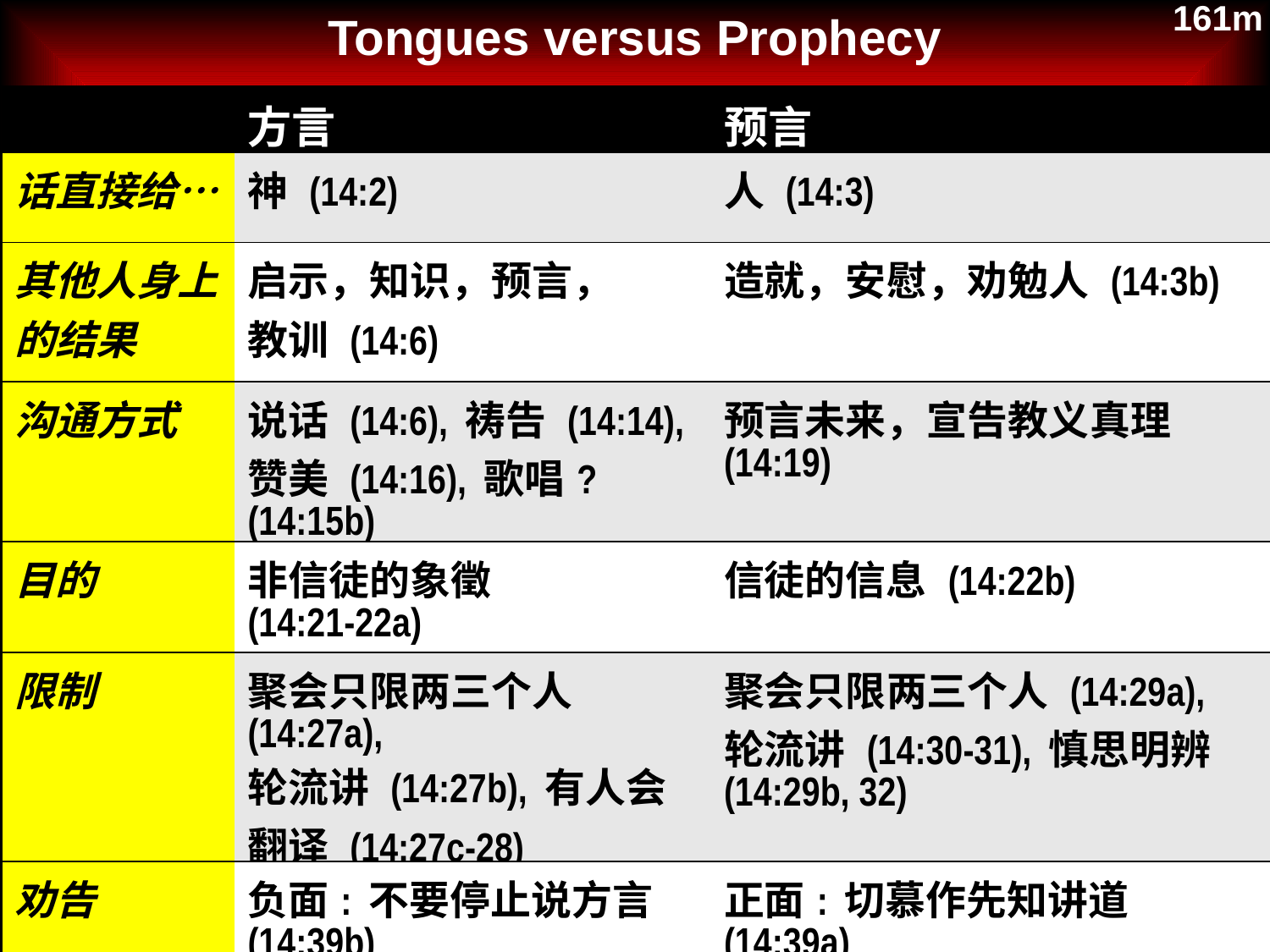

161m
Tongues versus Prophecy
|  | 方言 | 预言 |
| --- | --- | --- |
| 话直接给… | 神 (14:2) | 人 (14:3) |
| 其他人身上的结果 | 启示，知识，预言， 教训 (14:6) | 造就，安慰，劝勉人 (14:3b) |
| 沟通方式 | 说话 (14:6), 祷告 (14:14), 赞美 (14:16), 歌唱? (14:15b) | 预言未来，宣告教义真理 (14:19) |
| 目的 | 非信徒的象徵 (14:21-22a) | 信徒的信息 (14:22b) |
| 限制 | 聚会只限两三个人(14:27a), 轮流讲 (14:27b), 有人会翻译 (14:27c-28) | 聚会只限两三个人 (14:29a), 轮流讲 (14:30-31), 慎思明辨 (14:29b, 32) |
| 劝告 | 负面: 不要停止说方言 (14:39b) | 正面: 切慕作先知讲道 (14:39a) |
| 停止媒介 | 自己: 中间语态 (13:8b) | 其他人: 被动语态 (13:8a) |